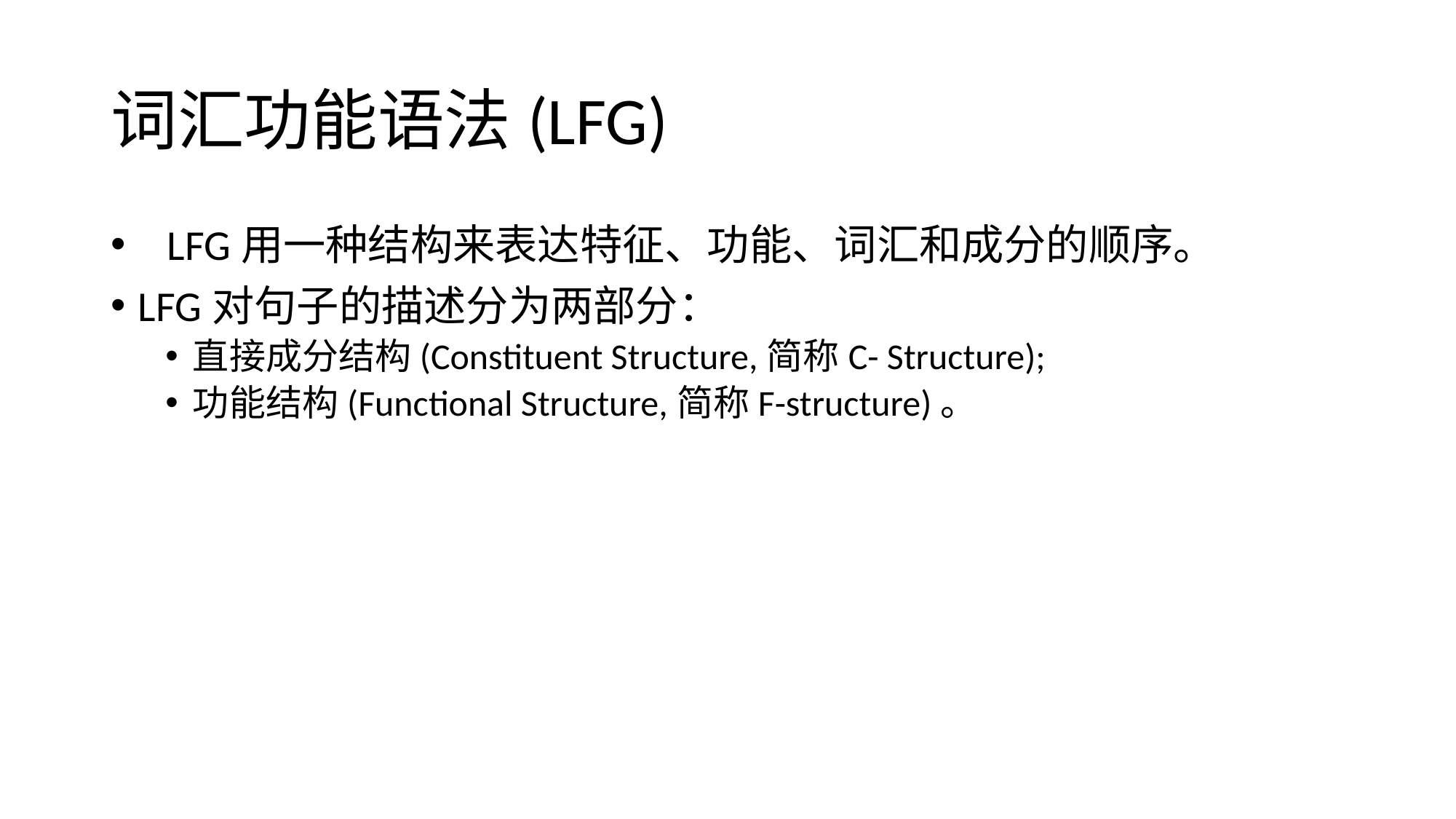

# 词汇功能语法(LFG)
   LFG用一种结构来表达特征、功能、词汇和成分的顺序。
LFG对句子的描述分为两部分：
直接成分结构(Constituent Structure,简称C- Structure);
功能结构(Functional Structure,简称F-structure)。